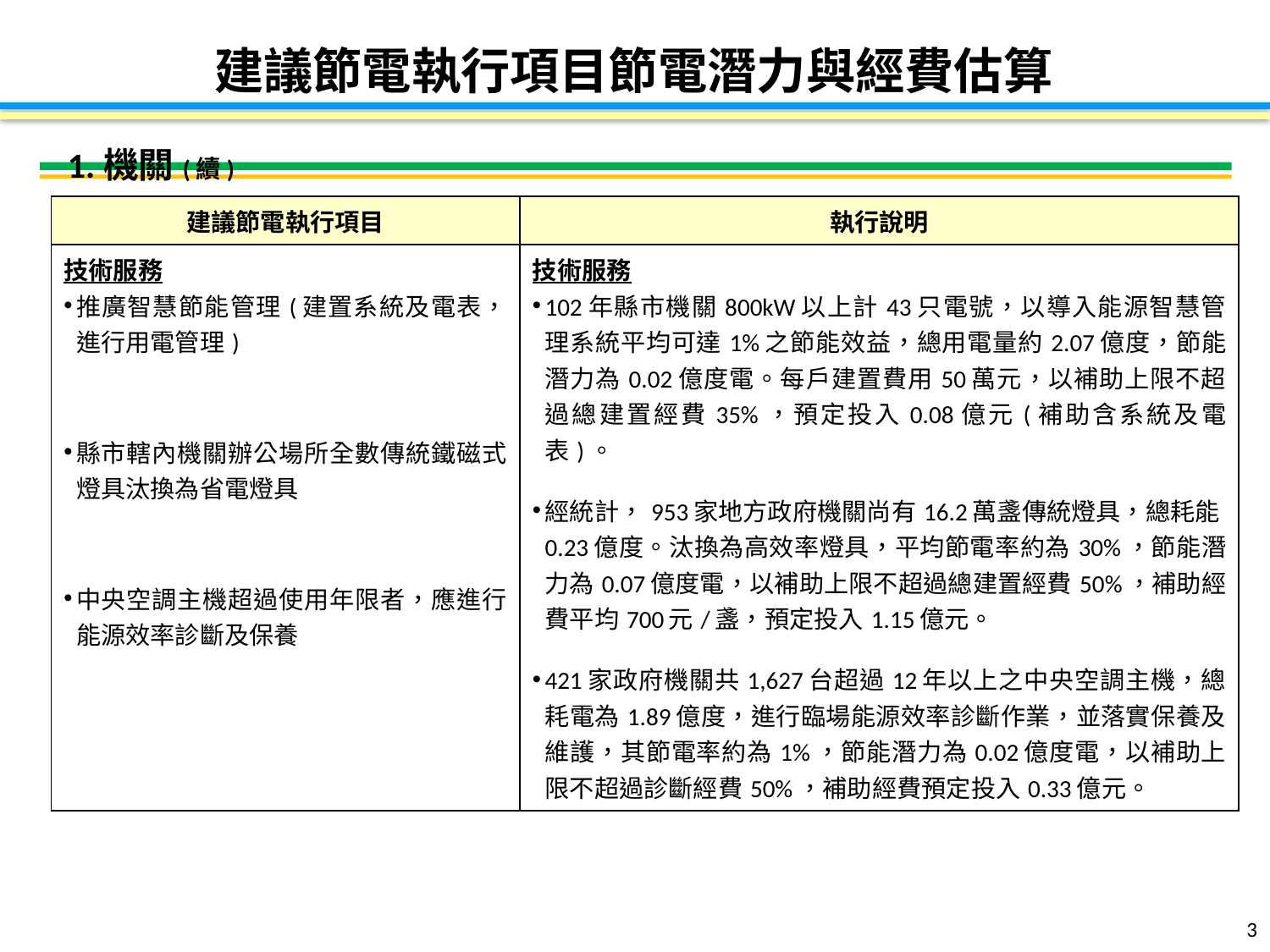

建議節電執行項目節電潛力與經費估算
1.機關(續)
| 建議節電執行項目 | 執行說明 |
| --- | --- |
| 技術服務 推廣智慧節能管理(建置系統及電表，進行用電管理) 縣市轄內機關辦公場所全數傳統鐵磁式燈具汰換為省電燈具 中央空調主機超過使用年限者，應進行能源效率診斷及保養 | 技術服務 102年縣市機關800kW以上計43只電號，以導入能源智慧管理系統平均可達1%之節能效益，總用電量約2.07億度，節能潛力為0.02億度電。每戶建置費用50萬元，以補助上限不超過總建置經費35%，預定投入0.08億元(補助含系統及電表)。 經統計，953家地方政府機關尚有16.2萬盞傳統燈具，總耗能0.23億度。汰換為高效率燈具，平均節電率約為30%，節能潛力為0.07億度電，以補助上限不超過總建置經費50%，補助經費平均700元/盞，預定投入1.15億元。 421家政府機關共1,627台超過12年以上之中央空調主機，總耗電為1.89億度，進行臨場能源效率診斷作業，並落實保養及維護，其節電率約為1%，節能潛力為0.02億度電，以補助上限不超過診斷經費50%，補助經費預定投入0.33億元。 |
3